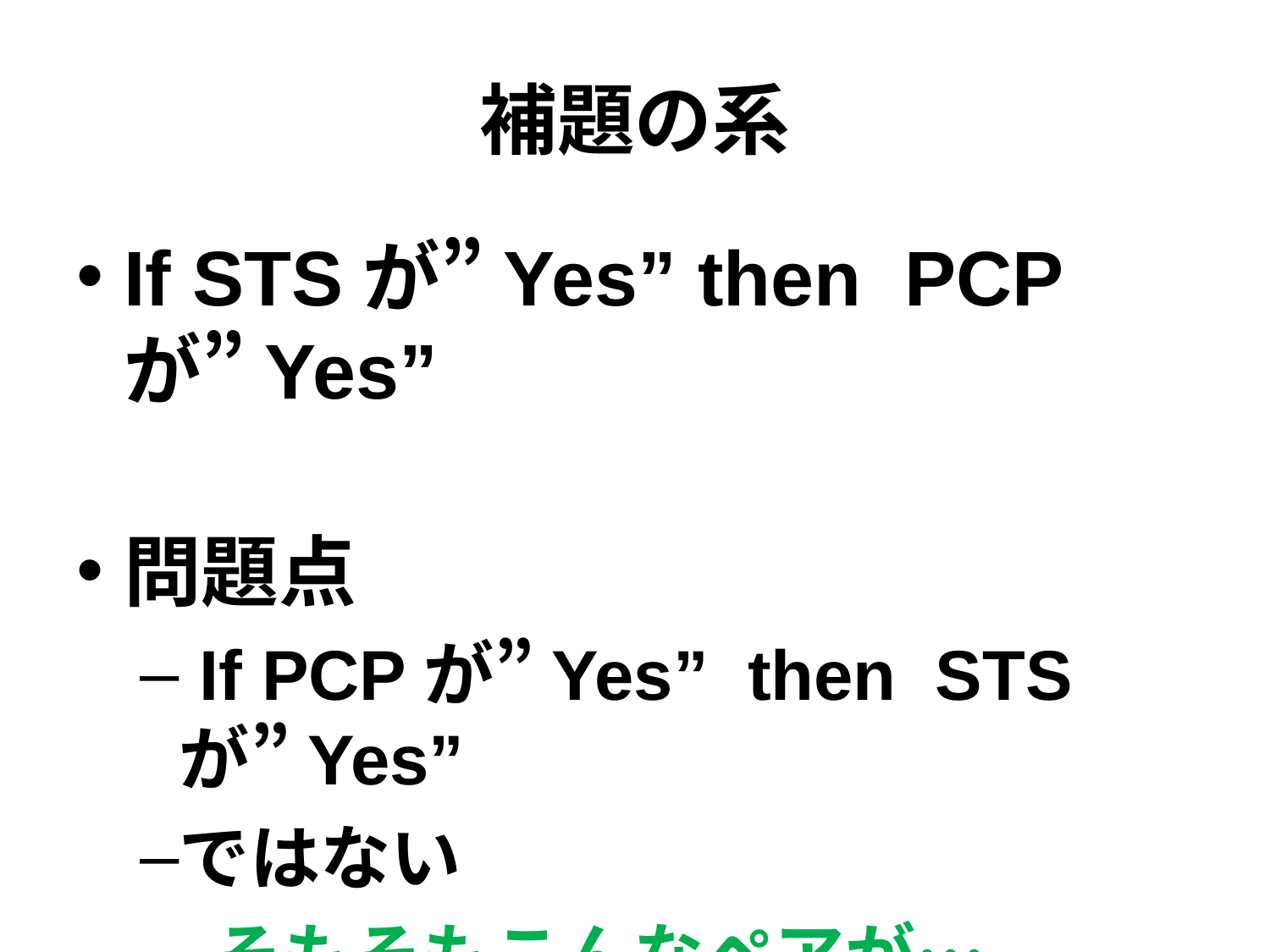

# 補題の系
If STSが”Yes” then  PCPが”Yes”

問題点
 If PCPが”Yes”  then  STSが”Yes”
ではない
 そもそもこんなペアが…
  (x, x) for all  x∈{次}∪Δ